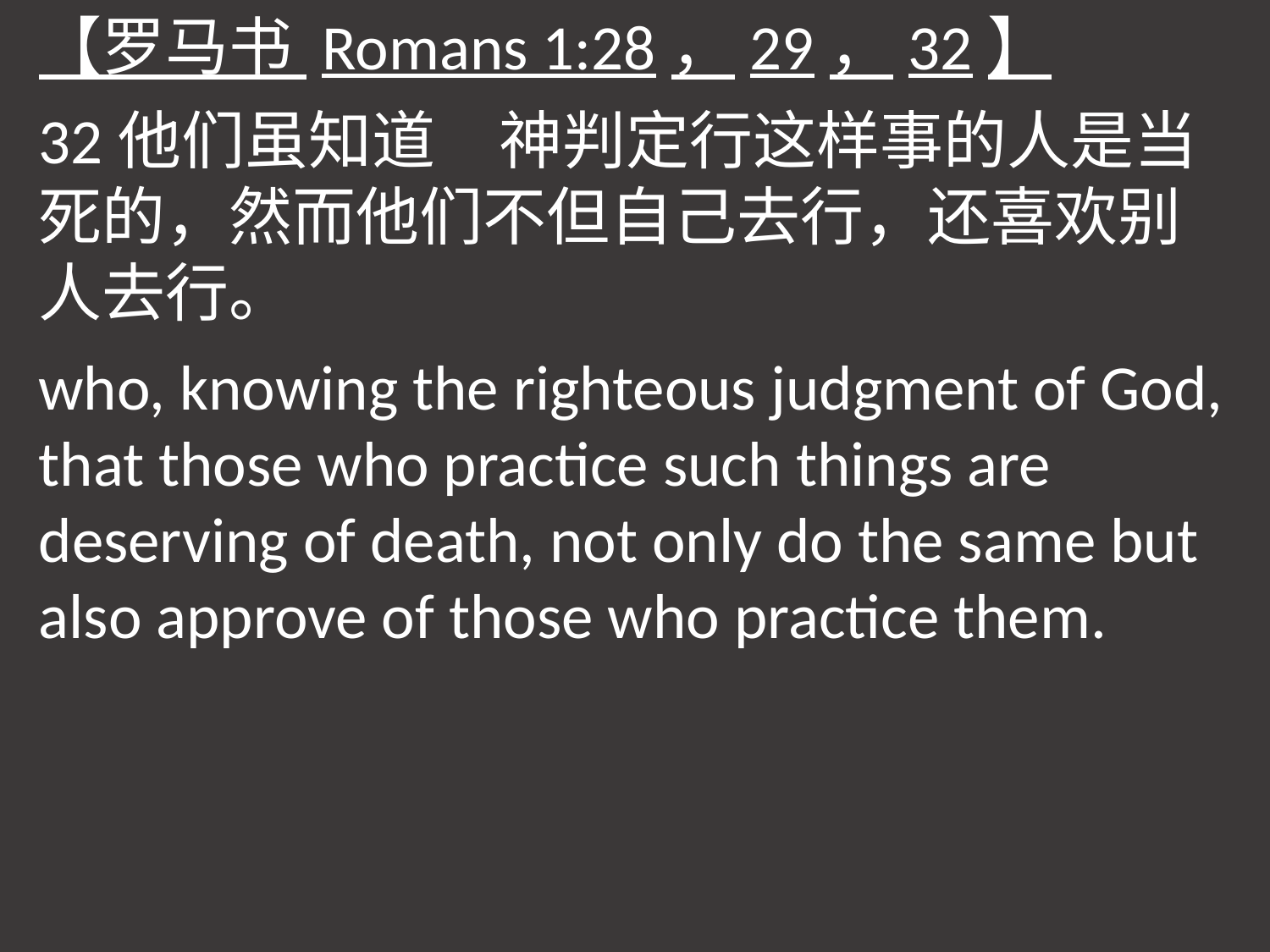

【罗马书 Romans 1:28，29，32】
32他们虽知道　神判定行这样事的人是当死的，然而他们不但自己去行，还喜欢别人去行。
who, knowing the righteous judgment of God, that those who practice such things are deserving of death, not only do the same but also approve of those who practice them.